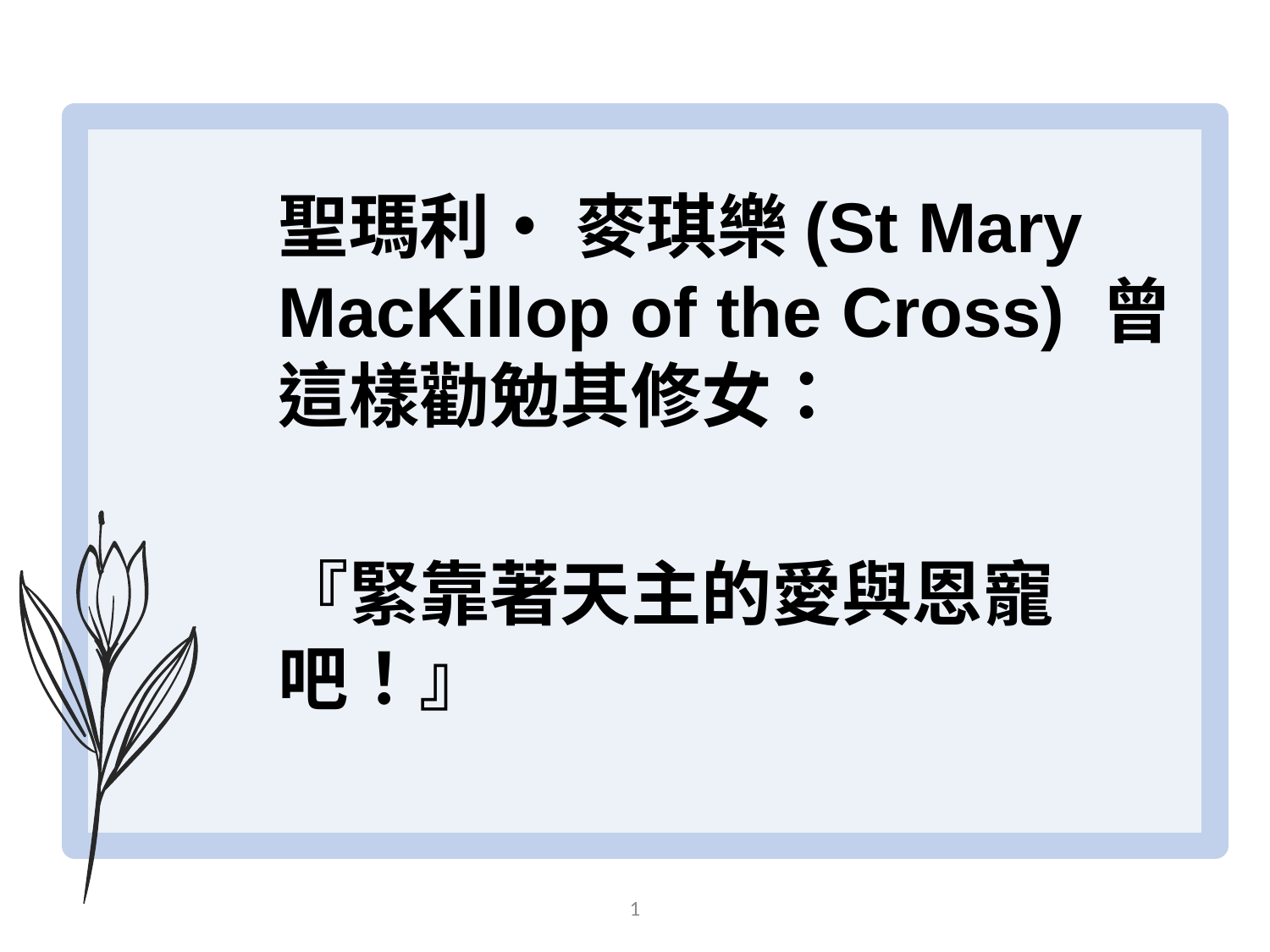

聖瑪利‧ 麥琪樂(St Mary MacKillop of the Cross) 曾這樣勸勉其修女：

	『緊靠著天主的愛與恩寵吧！』

1